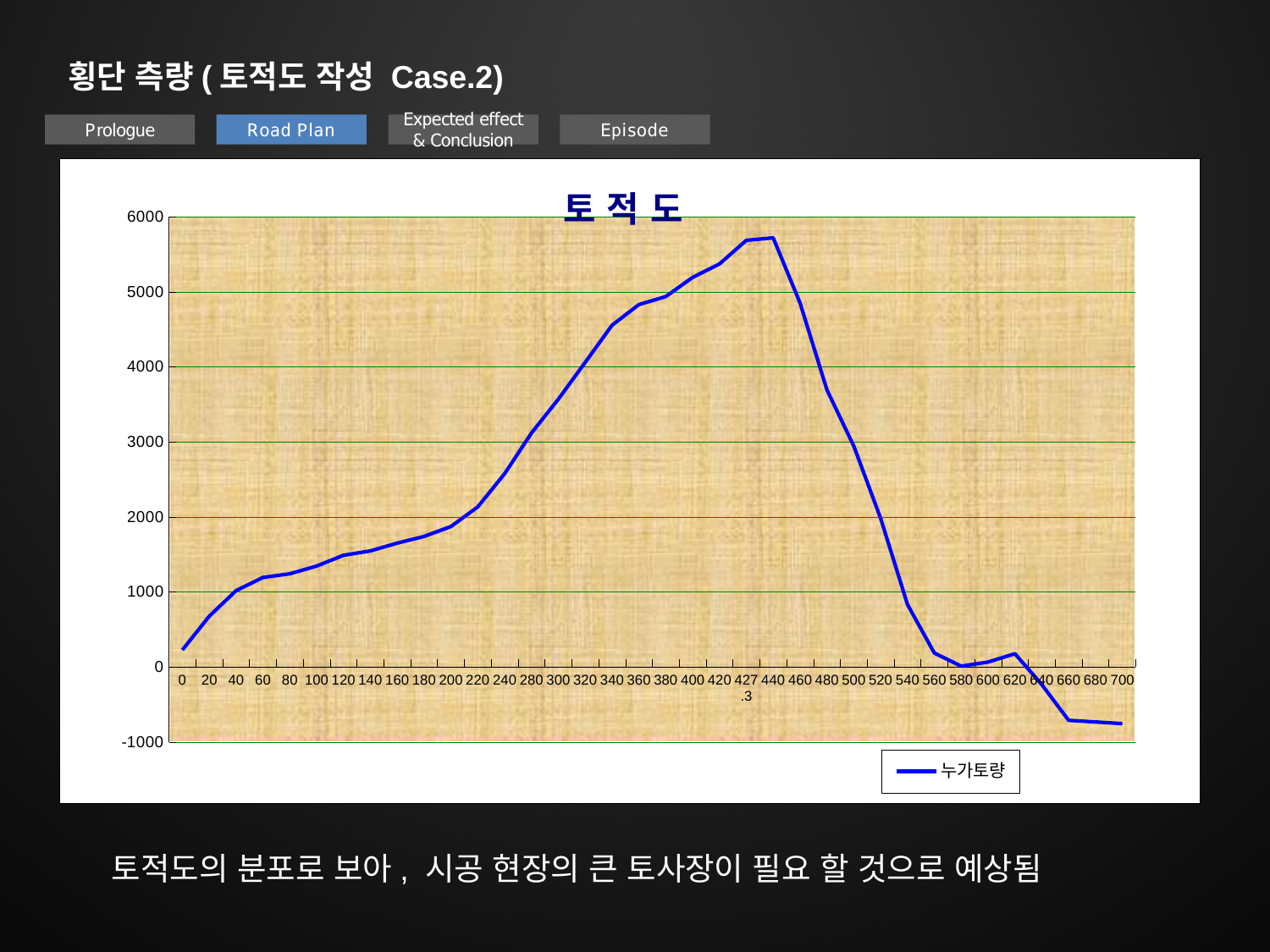

횡단 측량(토적도 작성 Case.2)
Prologue
Road Plan
Expected effect & Conclusion
Episode

### Chart: 토 적 도

| Category | 누가토량 |
|---|---|
| 0 | 226.0875 |
| 20 | 676.2125 |
| 40 | 1018.0035 |
| 60 | 1193.719500000001 |
| 80 | 1241.9805000000001 |
| 100 | 1345.0025 |
| 120 | 1488.9065000000014 |
| 140 | 1547.0685 |
| 160 | 1651.6765 |
| 180 | 1740.8512499999986 |
| 200 | 1872.491 |
| 220 | 2134.064 |
| 240 | 2577.7259999999997 |
| 280 | 3118.0679999999998 |
| 300 | 3569.514 |
| 320 | 4060.5999999999995 |
| 340 | 4556.123000000001 |
| 360 | 4830.441 |
| 380 | 4937.415 |
| 400 | 5193.202 |
| 420 | 5372.447295000001 |
| 427.3 | 5686.81865 |
| 440 | 5720.0064 |
| 460 | 4851.418900000001 |
| 480 | 3693.501400000001 |
| 500 | 2944.847650000001 |
| 520 | 1980.6076500000013 |
| 540 | 833.4139000000016 |
| 560 | 185.48890000000193 |
| 580 | 11.204900000001768 |
| 600 | 66.17765000000175 |
| 620 | 176.8911500000018 |
| 640 | -235.8113499999982 |
| 660 | -710.5723499999981 |
| 680 | -732.7140999999981 |
| 700 | -754.814599999998 |
토적도의 분포로 보아, 시공 현장의 큰 토사장이 필요 할 것으로 예상됨